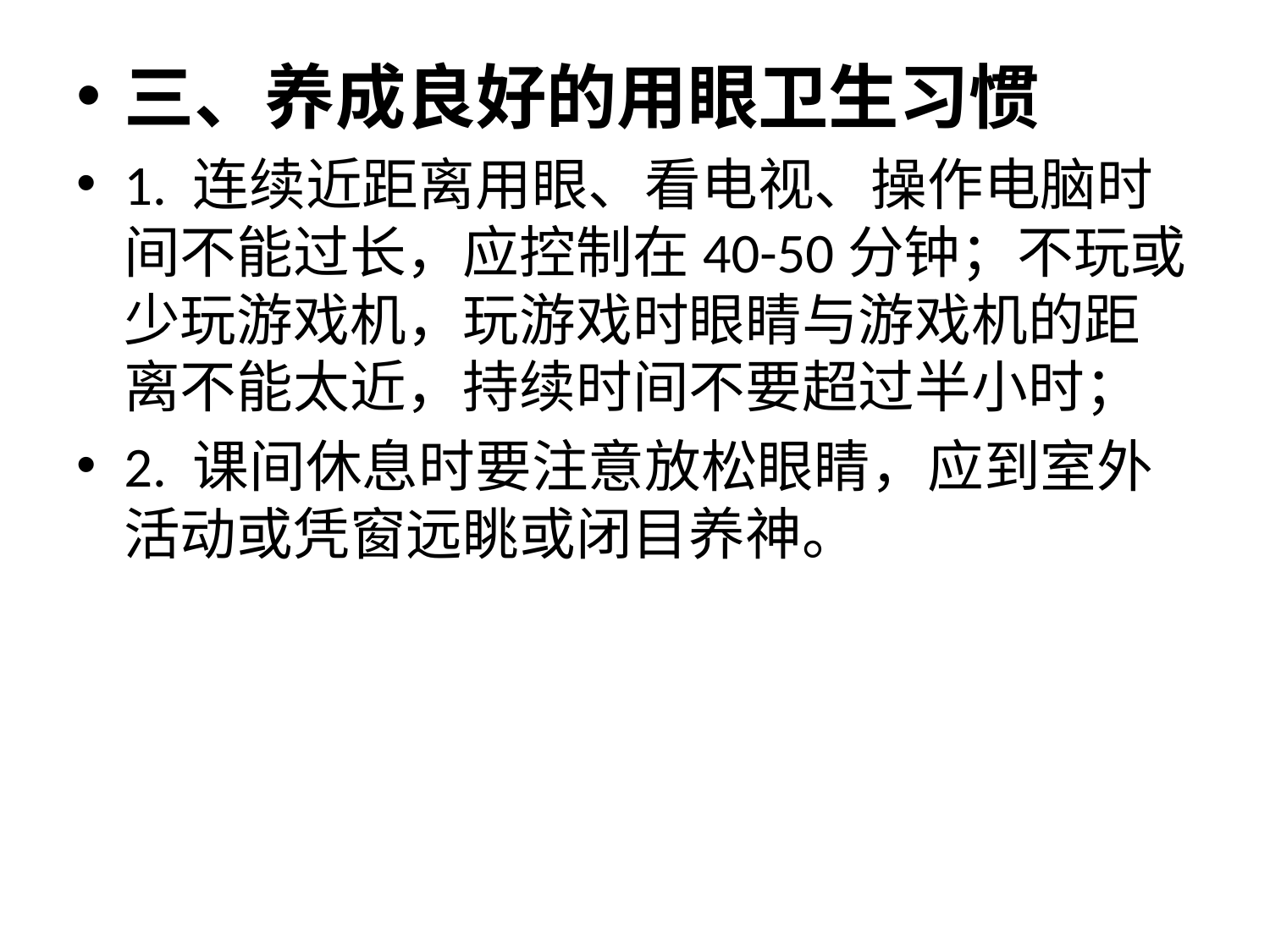

三、养成良好的用眼卫生习惯
1. 连续近距离用眼、看电视、操作电脑时间不能过长，应控制在40-50分钟；不玩或少玩游戏机，玩游戏时眼睛与游戏机的距离不能太近，持续时间不要超过半小时；
2. 课间休息时要注意放松眼睛，应到室外活动或凭窗远眺或闭目养神。